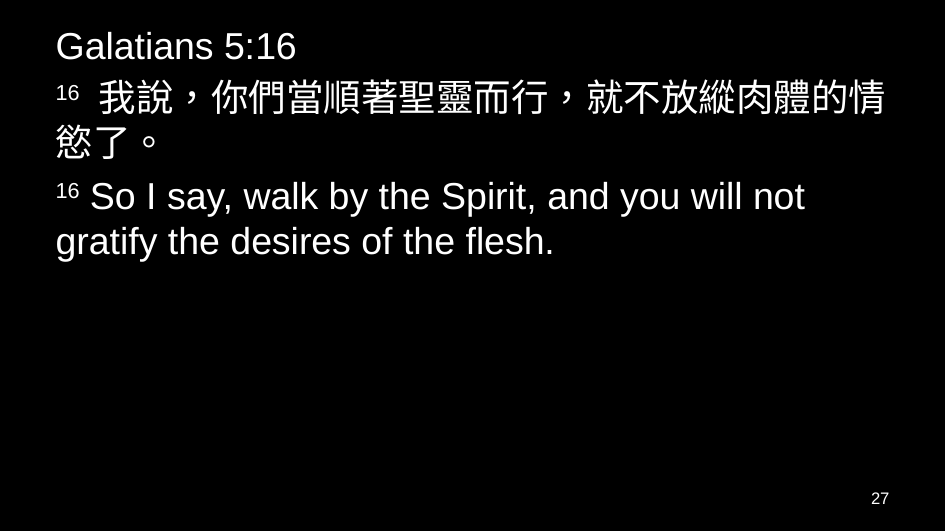

Galatians 5:16
16 我說，你們當順著聖靈而行，就不放縱肉體的情慾了。
16 So I say, walk by the Spirit, and you will not gratify the desires of the flesh.

27